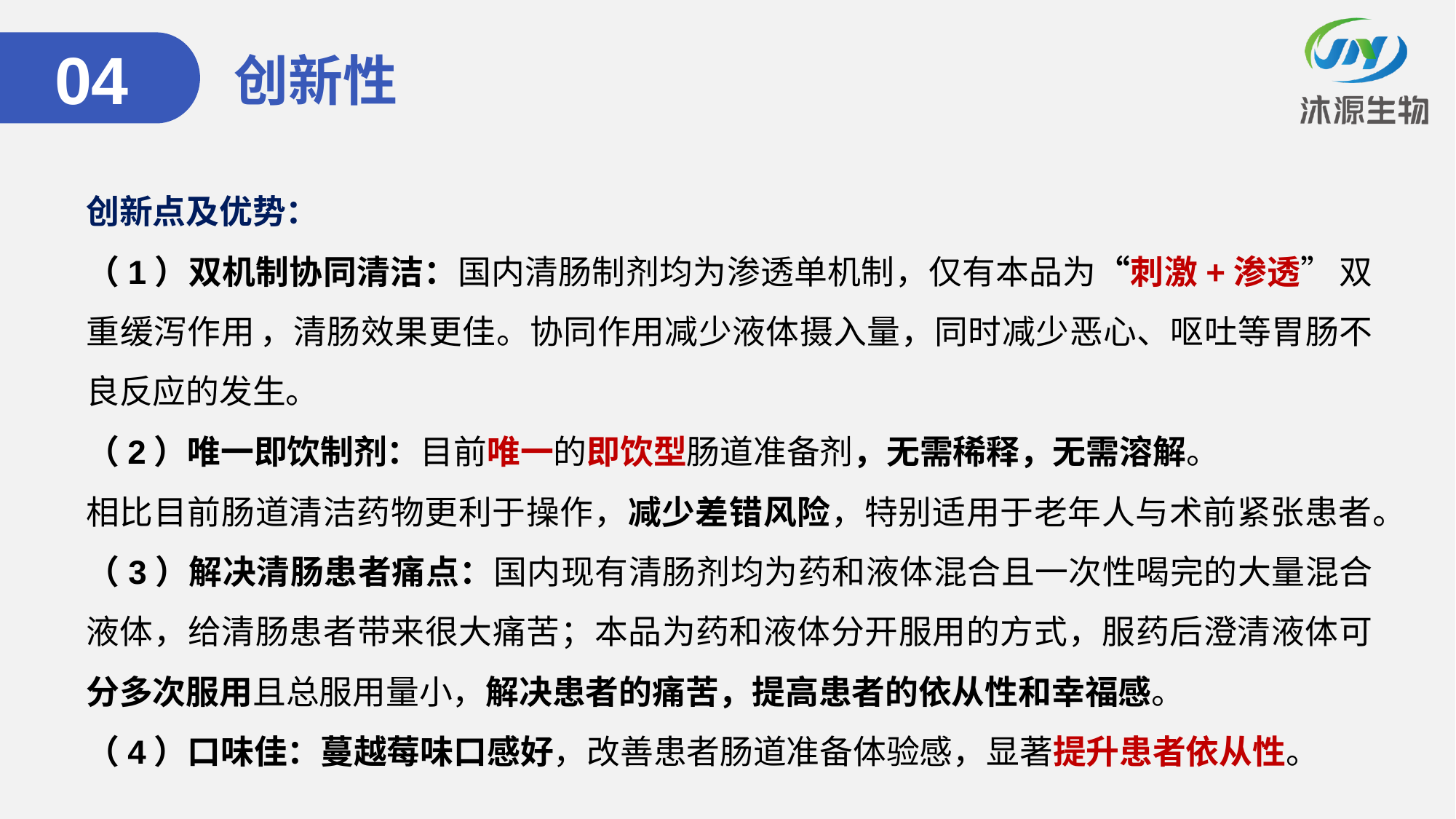

04
创新性
创新点及优势：
（1）双机制协同清洁：国内清肠制剂均为渗透单机制，仅有本品为“刺激+渗透” 双重缓泻作用 ，清肠效果更佳。协同作用减少液体摄入量，同时减少恶心、呕吐等胃肠不良反应的发生。
（2）唯一即饮制剂：目前唯一的即饮型肠道准备剂，无需稀释，无需溶解。
相比目前肠道清洁药物更利于操作，减少差错风险，特别适用于老年人与术前紧张患者。
（3）解决清肠患者痛点：国内现有清肠剂均为药和液体混合且一次性喝完的大量混合液体，给清肠患者带来很大痛苦；本品为药和液体分开服用的方式，服药后澄清液体可分多次服用且总服用量小，解决患者的痛苦，提高患者的依从性和幸福感。
（4）口味佳：蔓越莓味口感好，改善患者肠道准备体验感，显著提升患者依从性。